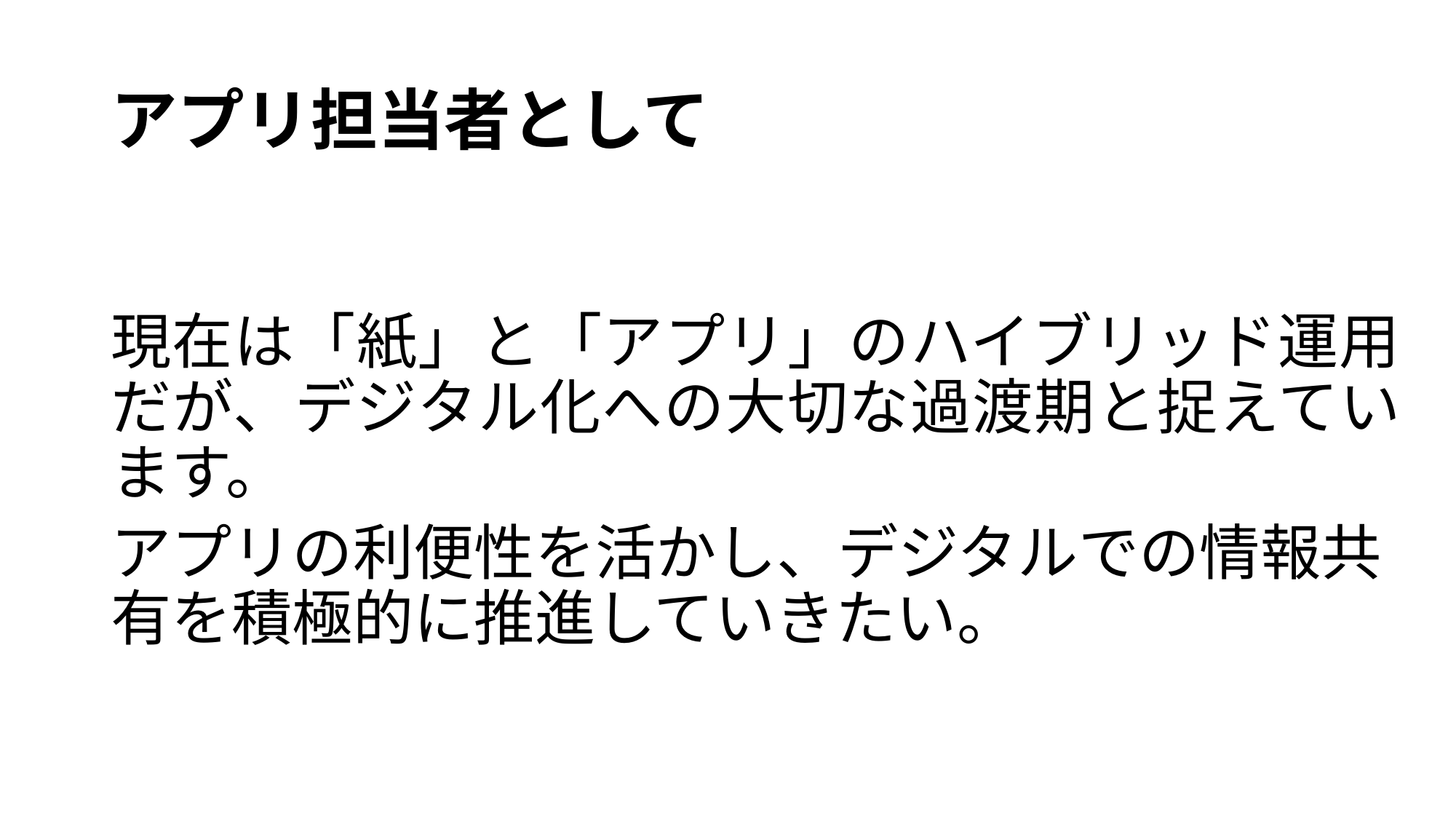

# アプリ担当者として

現在は「紙」と「アプリ」のハイブリッド運用だが、デジタル化への大切な過渡期と捉えています。
アプリの利便性を活かし、デジタルでの情報共有を積極的に推進していきたい。